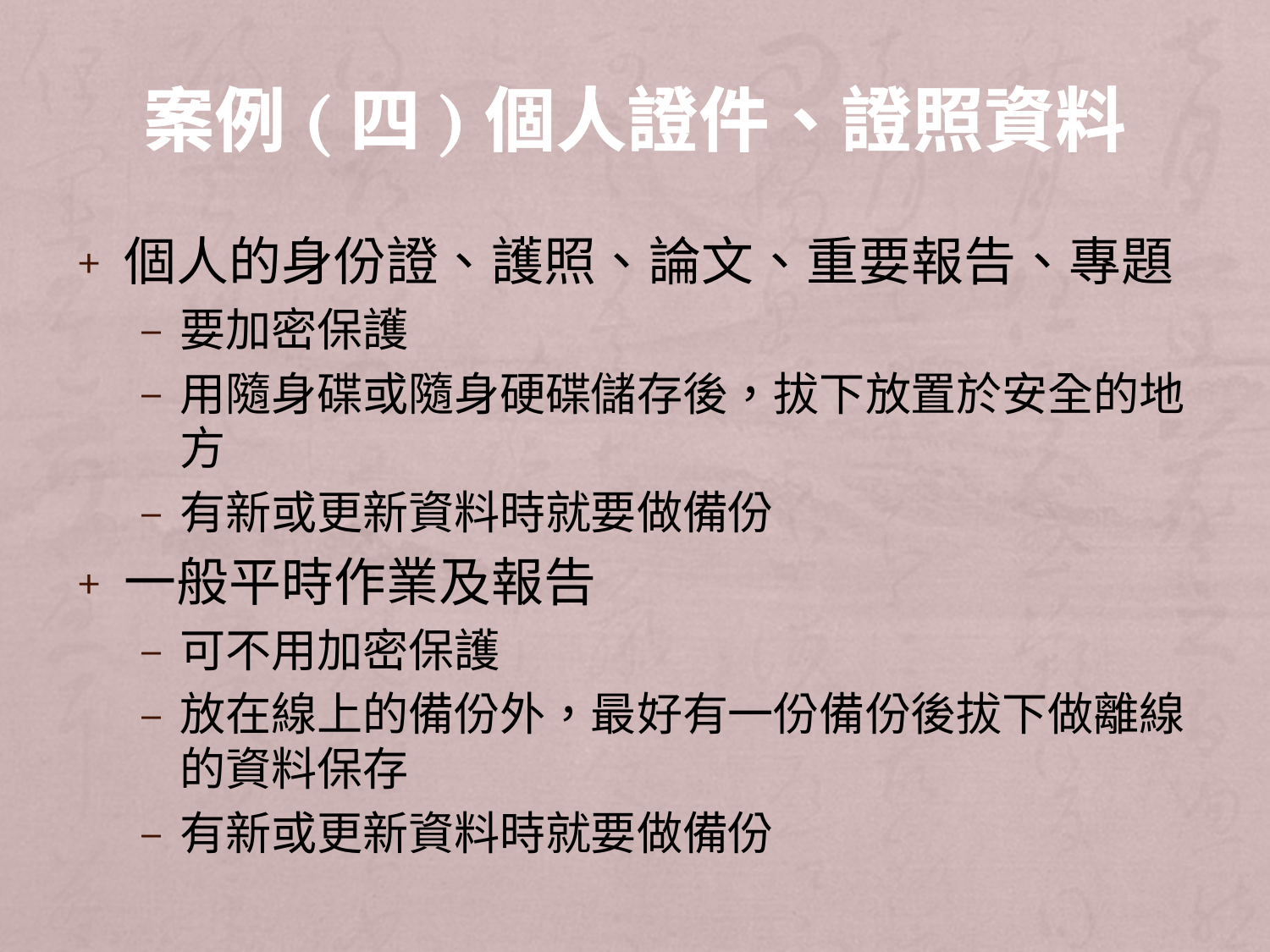

# 案例(四)個人證件、證照資料
個人的身份證、護照、論文、重要報告、專題
要加密保護
用隨身碟或隨身硬碟儲存後，拔下放置於安全的地方
有新或更新資料時就要做備份
一般平時作業及報告
可不用加密保護
放在線上的備份外，最好有一份備份後拔下做離線的資料保存
有新或更新資料時就要做備份